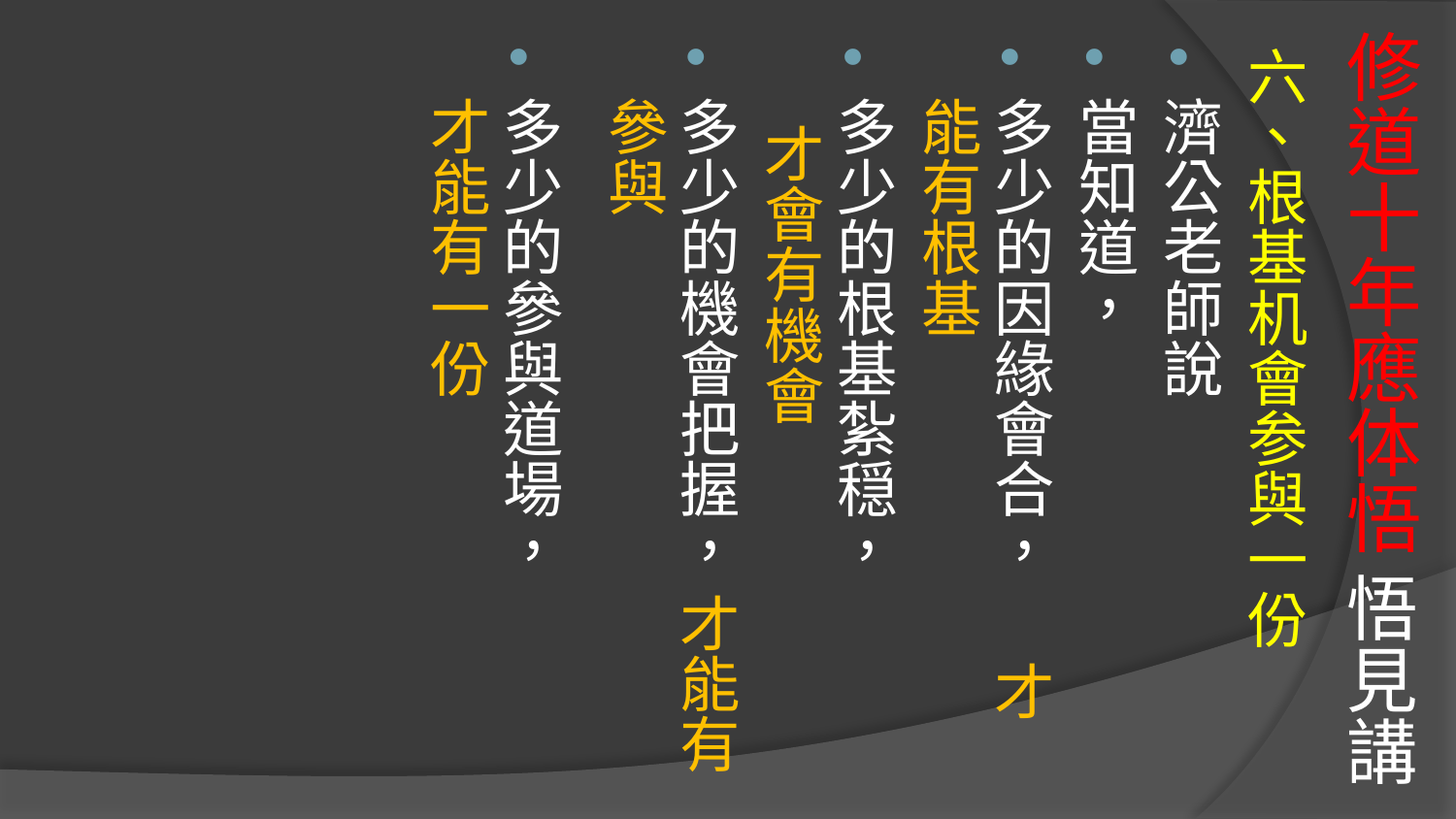

# 修道十年應体悟 悟見講
六、根基机會参與一份
濟公老師說
當知道，
多少的因緣會合，      才能有根基
多少的根基紮穏，                 才會有機會
多少的機會把握， 才能有參與
多少的參與道場，            才能有一份